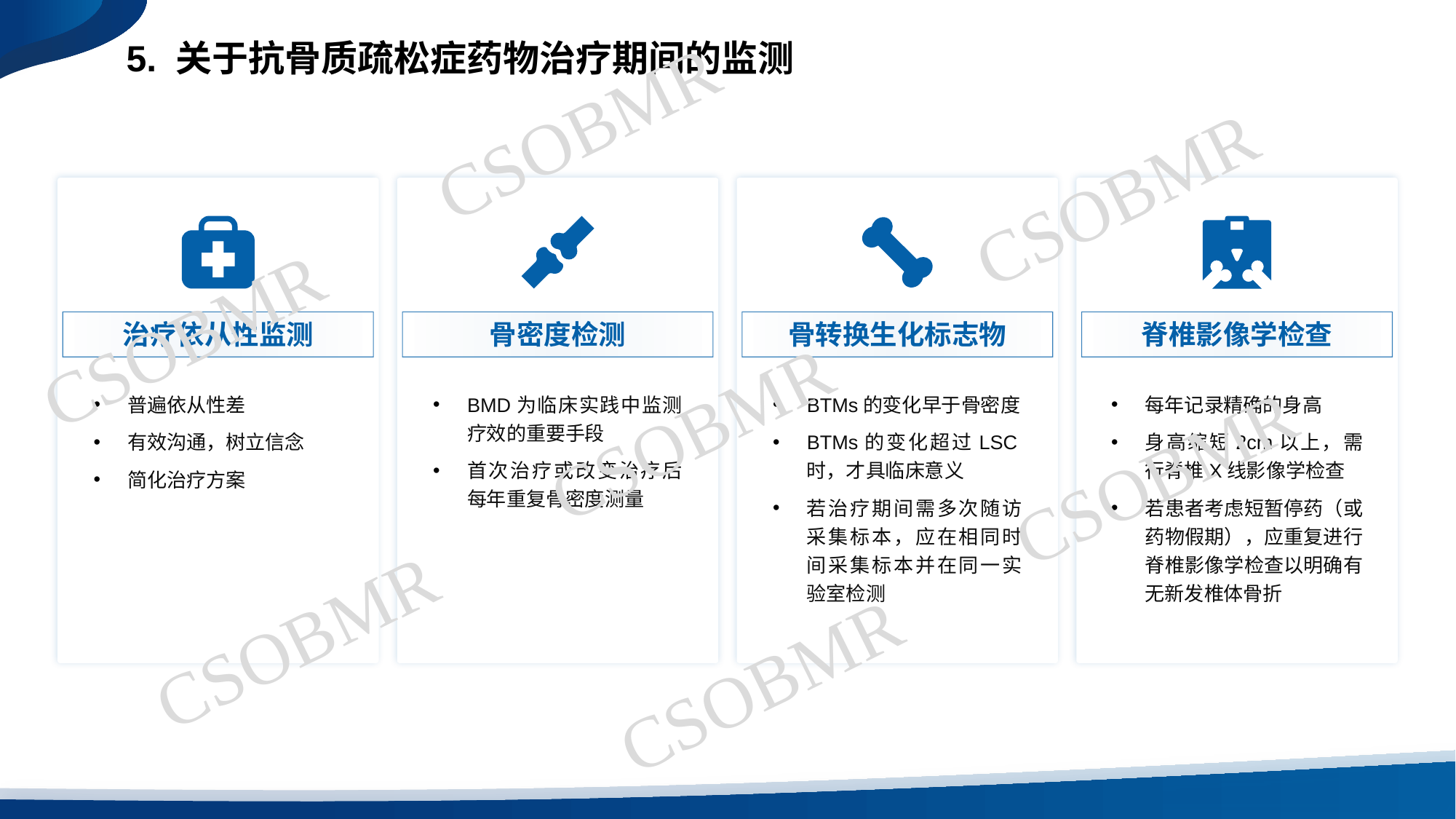

5. 关于抗骨质疏松症药物治疗期间的监测
CSOBMR
CSOBMR

CSOBMR

治疗依从性监测

骨密度检测

骨转换生化标志物

脊椎影像学检查
CSOBMR
普遍依从性差
有效沟通，树立信念
简化治疗方案
BMD为临床实践中监测疗效的重要手段
首次治疗或改变治疗后每年重复骨密度测量
BTMs的变化早于骨密度
BTMs的变化超过LSC时，才具临床意义
若治疗期间需多次随访采集标本，应在相同时间采集标本并在同一实验室检测
每年记录精确的身高
身高缩短2cm以上，需行脊椎X线影像学检查
若患者考虑短暂停药（或药物假期），应重复进行脊椎影像学检查以明确有无新发椎体骨折
CSOBMR
CSOBMR
CSOBMR